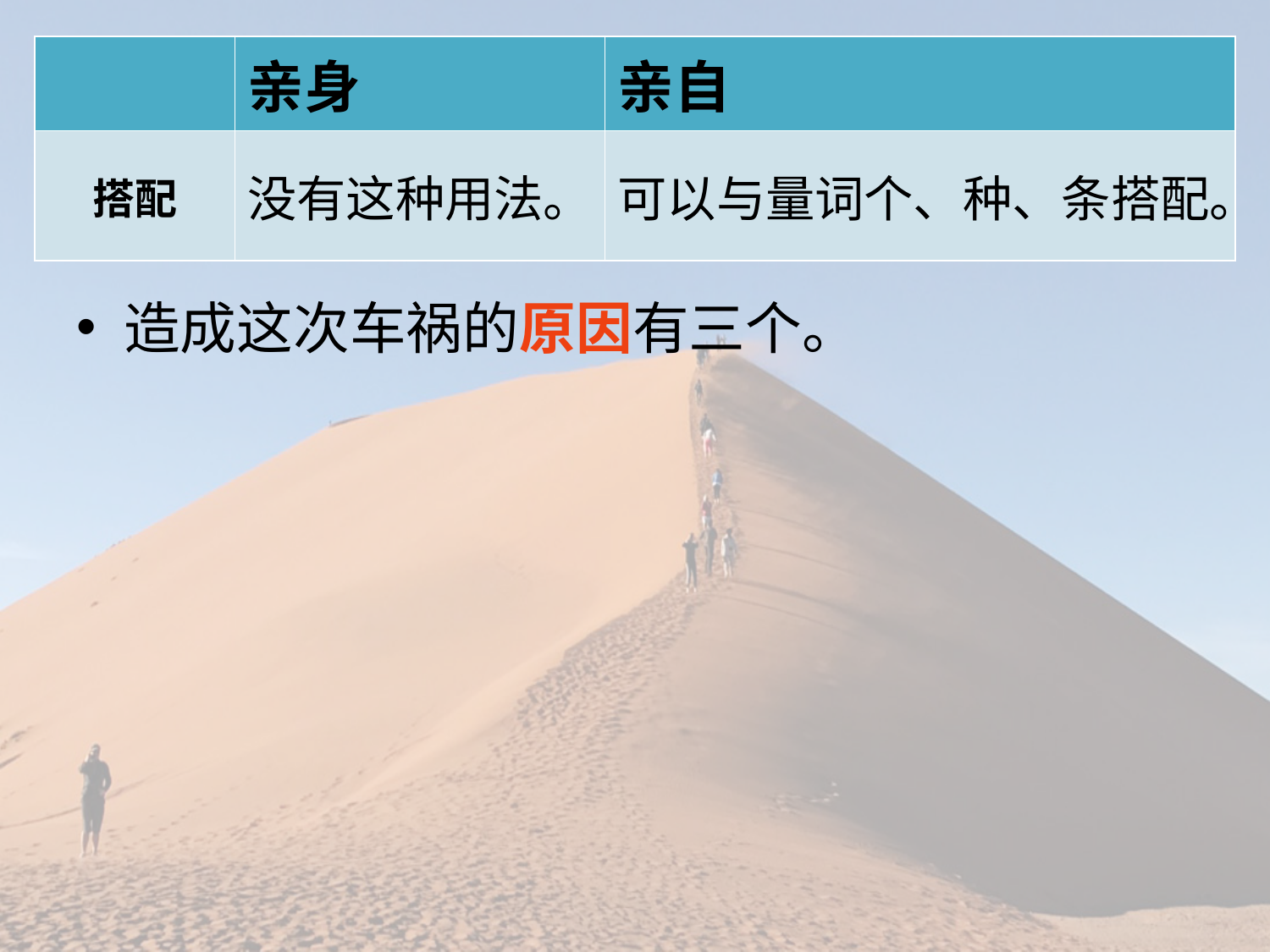

|  | 亲身 | 亲自 |
| --- | --- | --- |
| 搭配 | 没有这种用法。 | 可以与量词个、种、条搭配。 |
#
造成这次车祸的原因有三个。